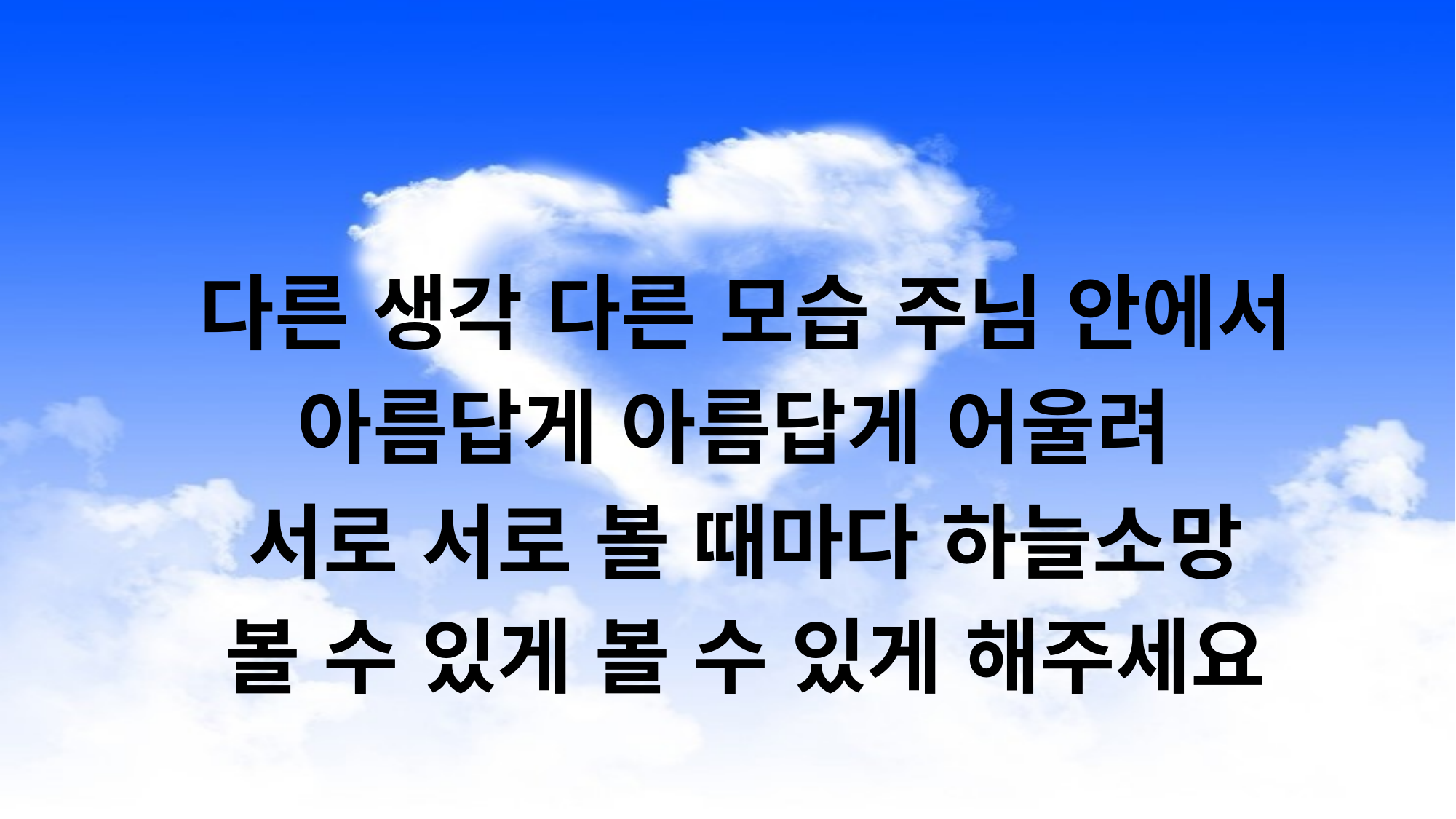

다른 생각 다른 모습 주님 안에서
아름답게 아름답게 어울려
서로 서로 볼 때마다 하늘소망
볼 수 있게 볼 수 있게 해주세요